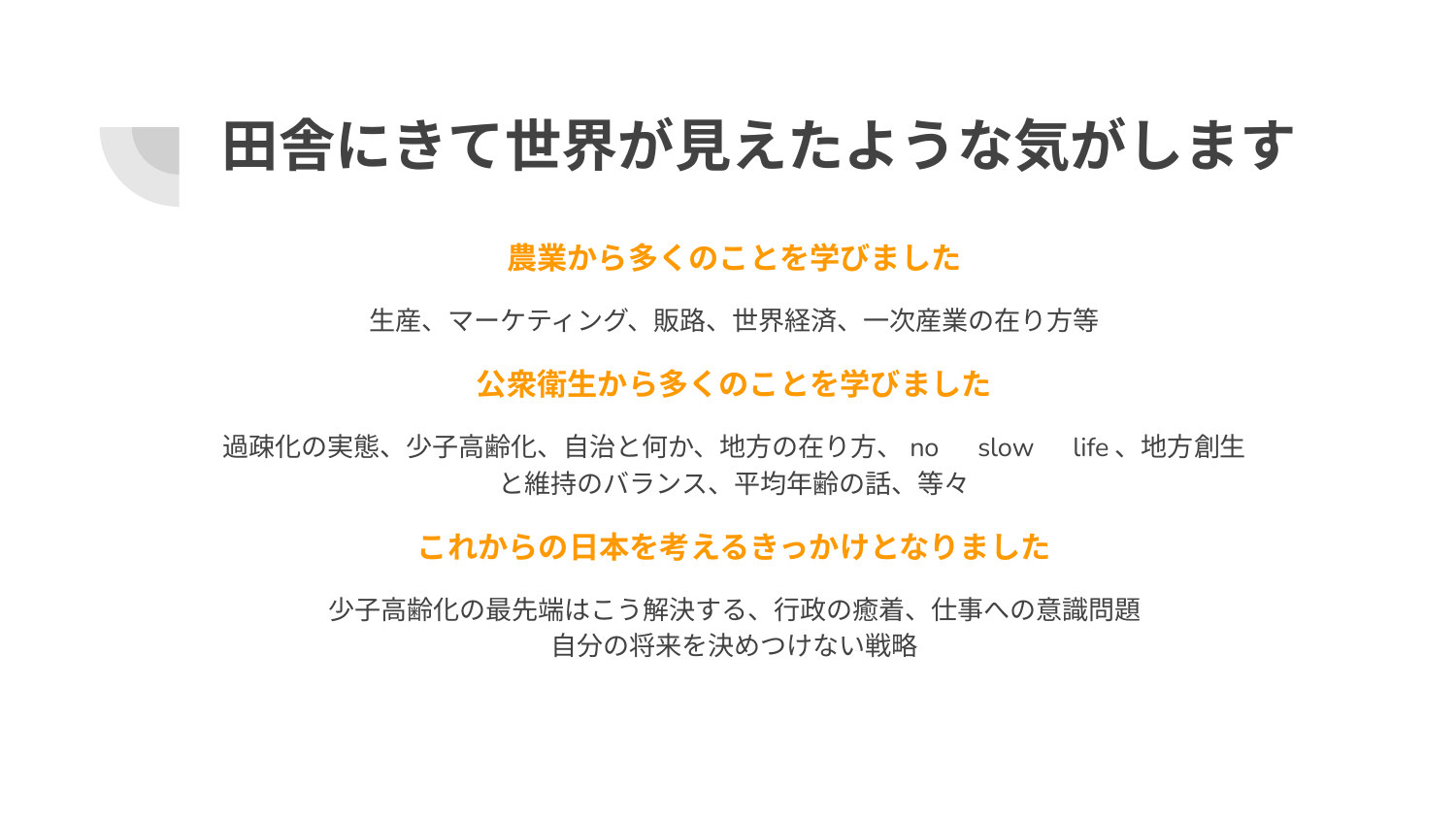

# 田舎にきて世界が見えたような気がします
農業から多くのことを学びました
生産、マーケティング、販路、世界経済、一次産業の在り方等
公衆衛生から多くのことを学びました
過疎化の実態、少子高齢化、自治と何か、地方の在り方、no　slow　life、地方創生と維持のバランス、平均年齢の話、等々
これからの日本を考えるきっかけとなりました
少子高齢化の最先端はこう解決する、行政の癒着、仕事への意識問題
自分の将来を決めつけない戦略